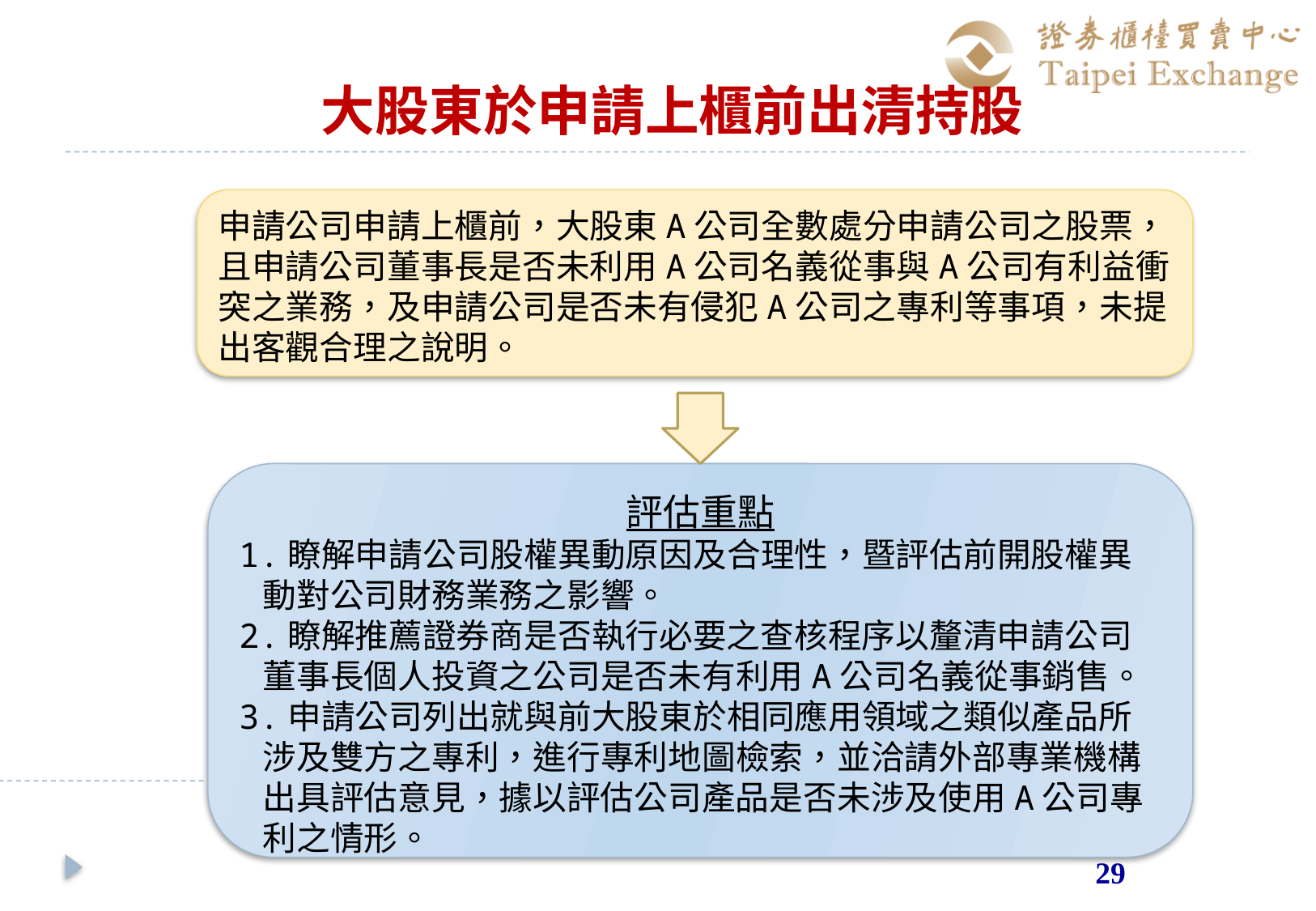

# 大股東於申請上櫃前出清持股
申請公司申請上櫃前，大股東A公司全數處分申請公司之股票，且申請公司董事長是否未利用A公司名義從事與A公司有利益衝突之業務，及申請公司是否未有侵犯A公司之專利等事項，未提出客觀合理之說明。

評估重點
1.瞭解申請公司股權異動原因及合理性，暨評估前開股權異動對公司財務業務之影響。
2.瞭解推薦證券商是否執行必要之查核程序以釐清申請公司董事長個人投資之公司是否未有利用A公司名義從事銷售。
3.申請公司列出就與前大股東於相同應用領域之類似產品所涉及雙方之專利，進行專利地圖檢索，並洽請外部專業機構出具評估意見，據以評估公司產品是否未涉及使用A公司專利之情形。
審查重點
29